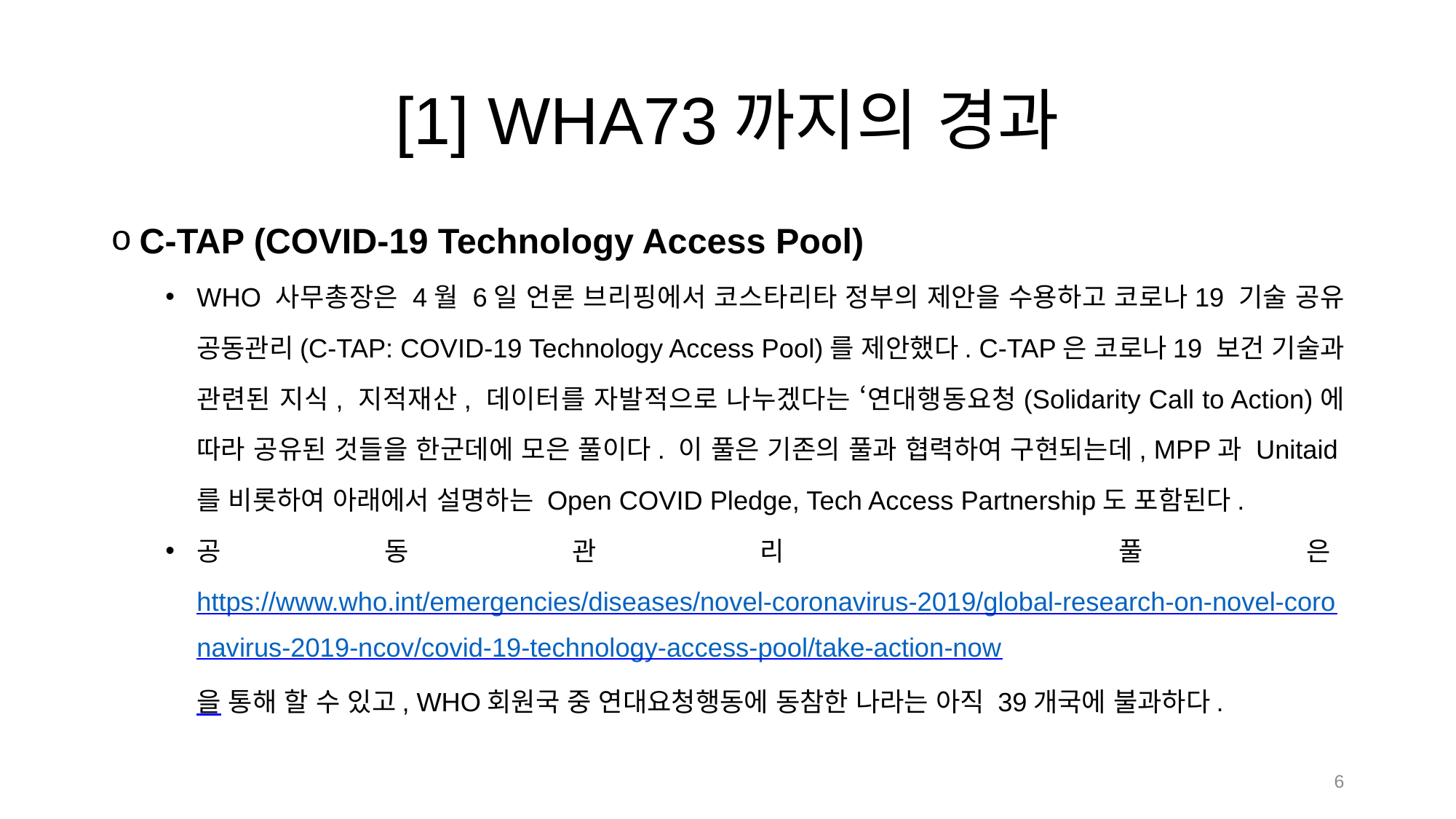

# [1] WHA73까지의 경과
C-TAP (COVID-19 Technology Access Pool)
WHO 사무총장은 4월 6일 언론 브리핑에서 코스타리타 정부의 제안을 수용하고 코로나19 기술 공유 공동관리(C-TAP: COVID-19 Technology Access Pool)를 제안했다. C-TAP은 코로나19 보건 기술과 관련된 지식, 지적재산, 데이터를 자발적으로 나누겠다는 ‘연대행동요청(Solidarity Call to Action)에 따라 공유된 것들을 한군데에 모은 풀이다. 이 풀은 기존의 풀과 협력하여 구현되는데, MPP과 Unitaid를 비롯하여 아래에서 설명하는 Open COVID Pledge, Tech Access Partnership도 포함된다.
공동관리 풀은 https://www.who.int/emergencies/diseases/novel-coronavirus-2019/global-research-on-novel-coronavirus-2019-ncov/covid-19-technology-access-pool/take-action-now을 통해 할 수 있고, WHO회원국 중 연대요청행동에 동참한 나라는 아직 39개국에 불과하다.

6